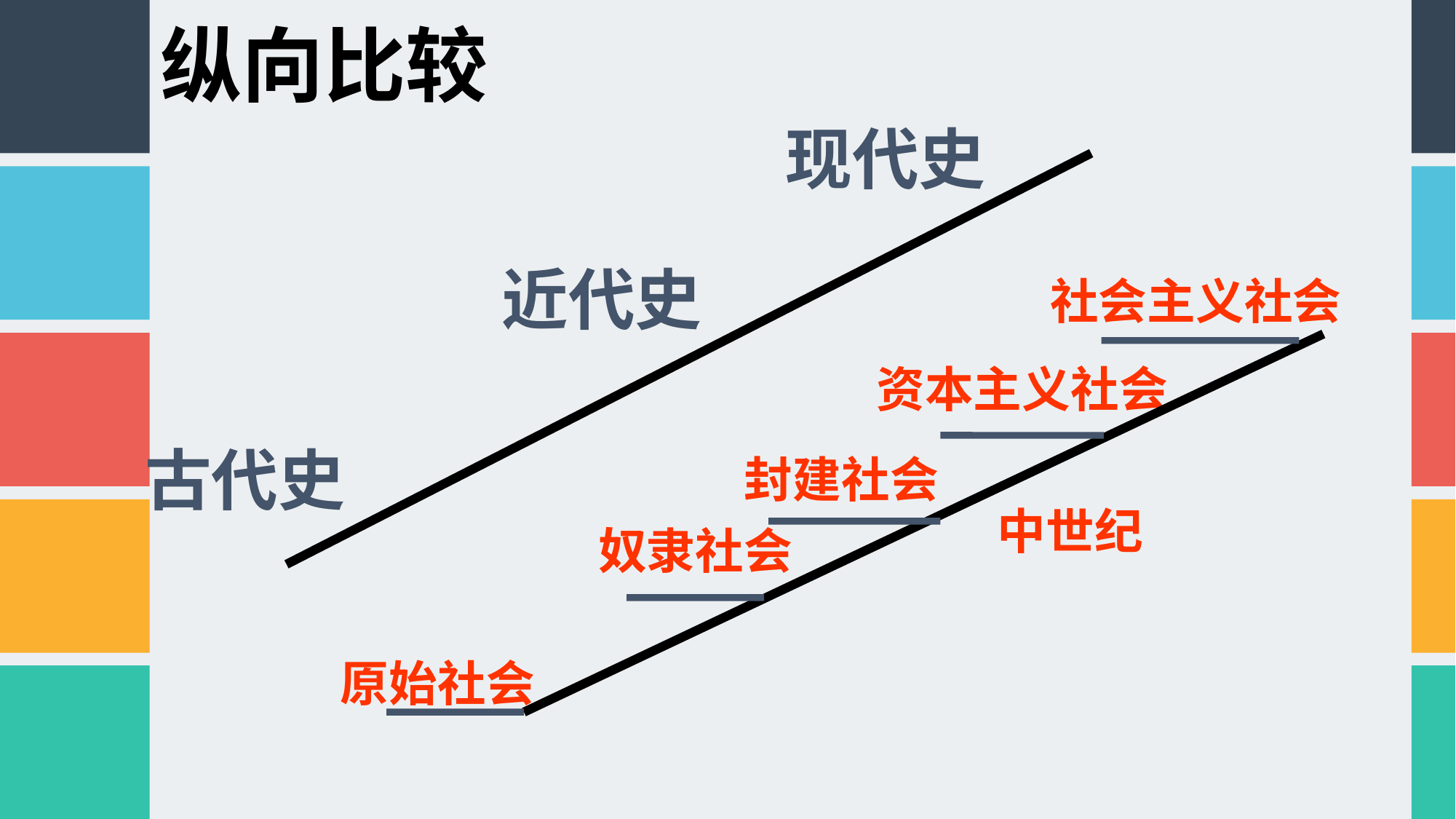

纵向比较
现代史

近代史
社会主义社会

资本主义社会
古代史

封建社会
中世纪

奴隶社会

原始社会